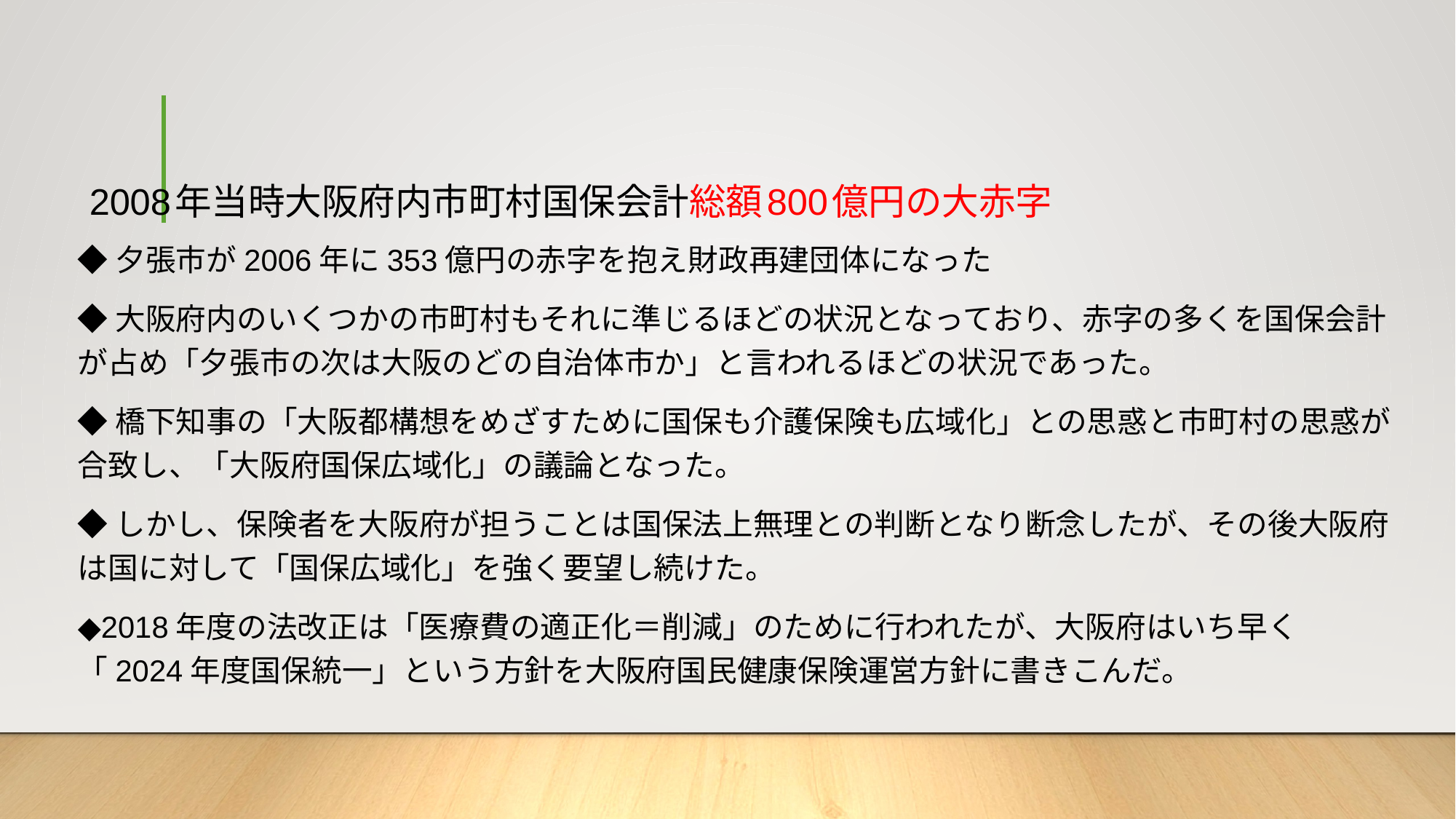

# 2008年当時大阪府内市町村国保会計総額800億円の大赤字
◆夕張市が2006年に353億円の赤字を抱え財政再建団体になった
◆大阪府内のいくつかの市町村もそれに準じるほどの状況となっており、赤字の多くを国保会計が占め「夕張市の次は大阪のどの自治体市か」と言われるほどの状況であった。
◆橋下知事の「大阪都構想をめざすために国保も介護保険も広域化」との思惑と市町村の思惑が合致し、「大阪府国保広域化」の議論となった。
◆しかし、保険者を大阪府が担うことは国保法上無理との判断となり断念したが、その後大阪府は国に対して「国保広域化」を強く要望し続けた。
◆2018年度の法改正は「医療費の適正化＝削減」のために行われたが、大阪府はいち早く「2024年度国保統一」という方針を大阪府国民健康保険運営方針に書きこんだ。